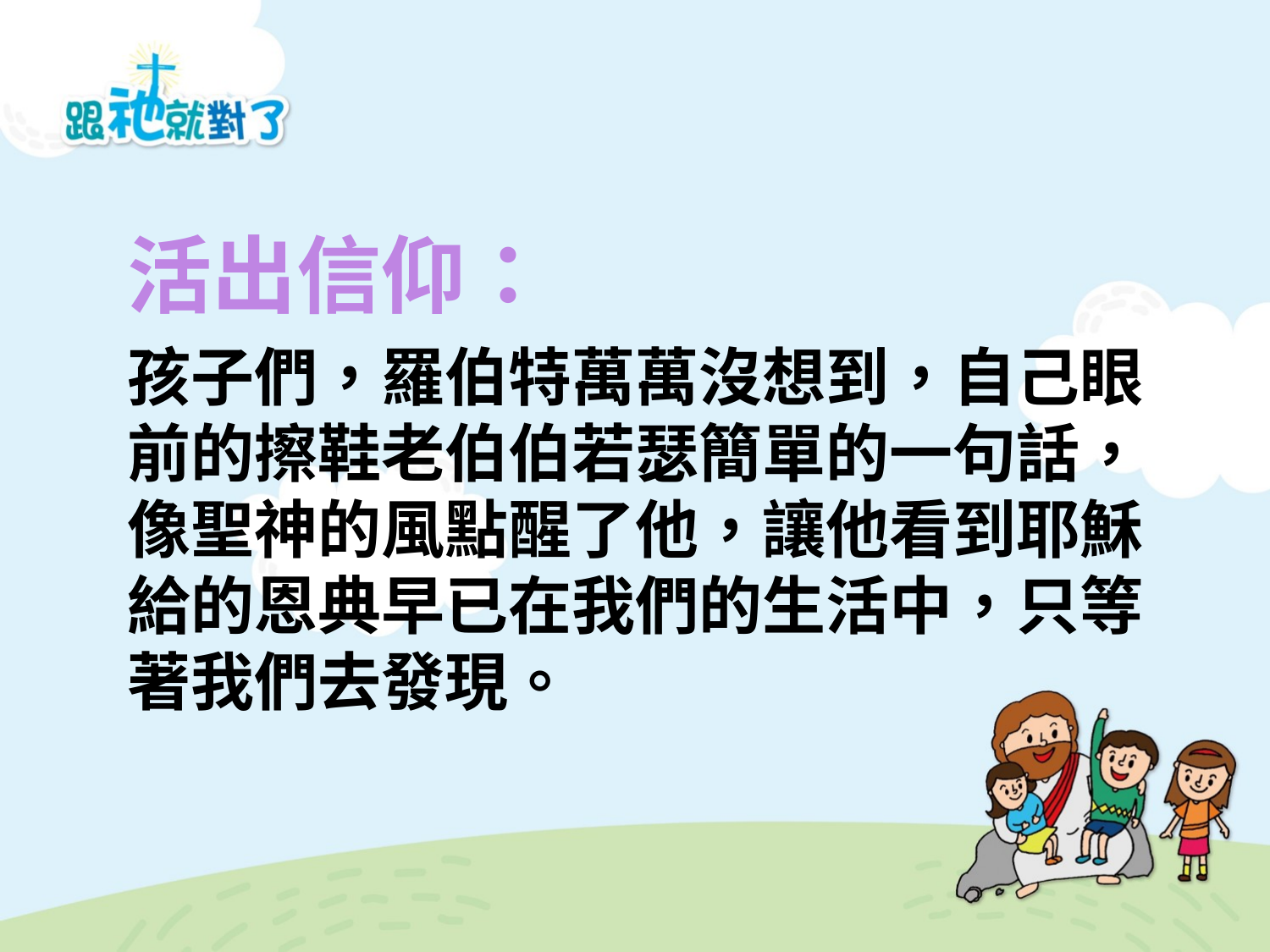

活出信仰：
孩子們，羅伯特萬萬沒想到，自己眼前的擦鞋老伯伯若瑟簡單的一句話，像聖神的風點醒了他，讓他看到耶穌給的恩典早已在我們的生活中，只等著我們去發現。